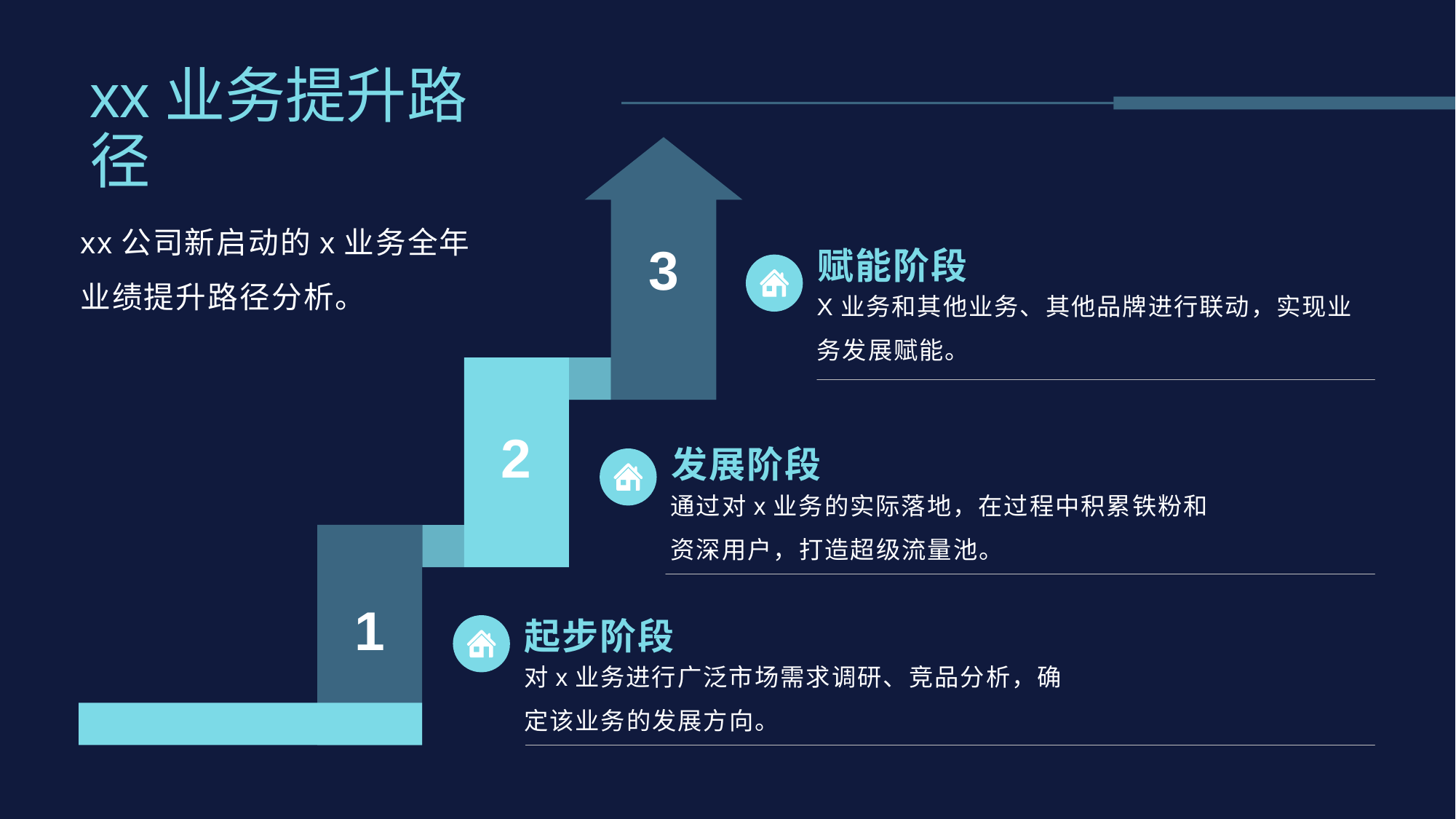

# xx业务提升路径
3
xx公司新启动的x业务全年
业绩提升路径分析。
赋能阶段

X业务和其他业务、其他品牌进行联动，实现业务发展赋能。
2

发展阶段

通过对x业务的实际落地，在过程中积累铁粉和资深用户，打造超级流量池。
1

起步阶段

对x业务进行广泛市场需求调研、竞品分析，确定该业务的发展方向。